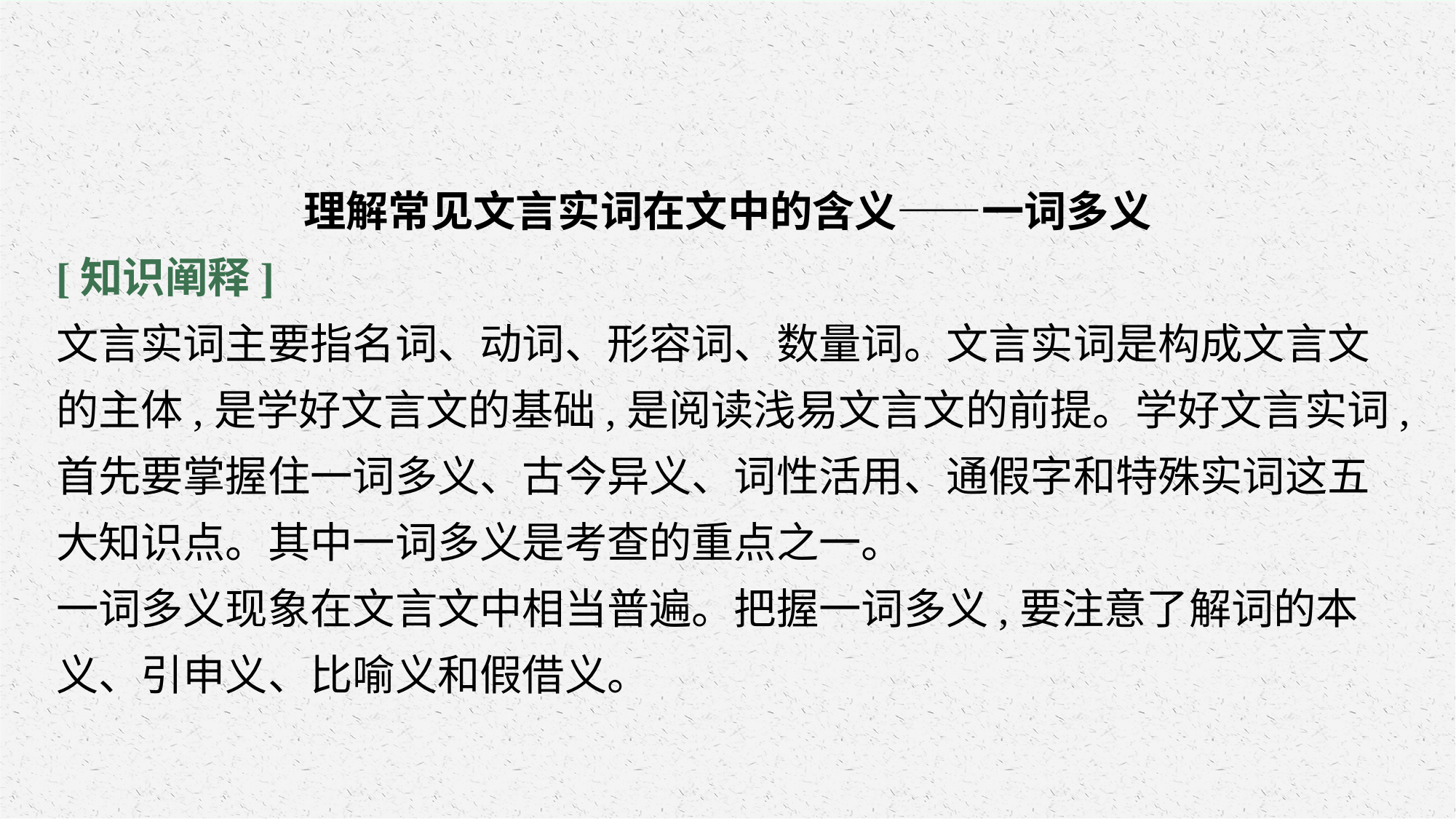

理解常见文言实词在文中的含义——一词多义
[知识阐释]
文言实词主要指名词、动词、形容词、数量词。文言实词是构成文言文的主体,是学好文言文的基础,是阅读浅易文言文的前提。学好文言实词,首先要掌握住一词多义、古今异义、词性活用、通假字和特殊实词这五大知识点。其中一词多义是考查的重点之一。
一词多义现象在文言文中相当普遍。把握一词多义,要注意了解词的本义、引申义、比喻义和假借义。